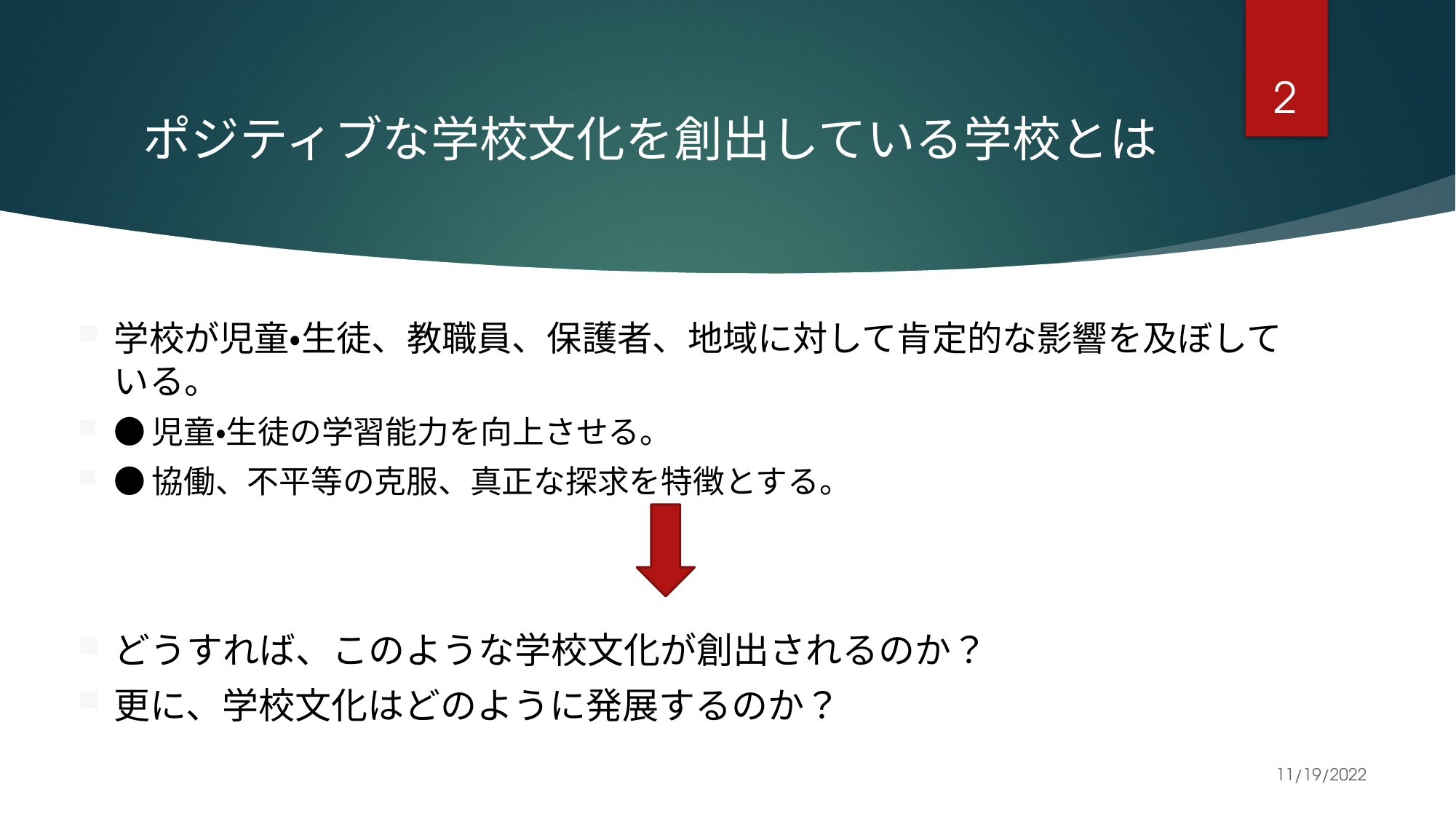

2
# ポジティブな学校文化を創出している学校とは

学校が児童・生徒、教職員、保護者、地域に対して肯定的な影響を及ぼしている。
●児童・生徒の学習能力を向上させる。
●協働、不平等の克服、真正な探求を特徴とする。

どうすれば、このような学校文化が創出されるのか？
更に、学校文化はどのように発展するのか？

11/19/2022